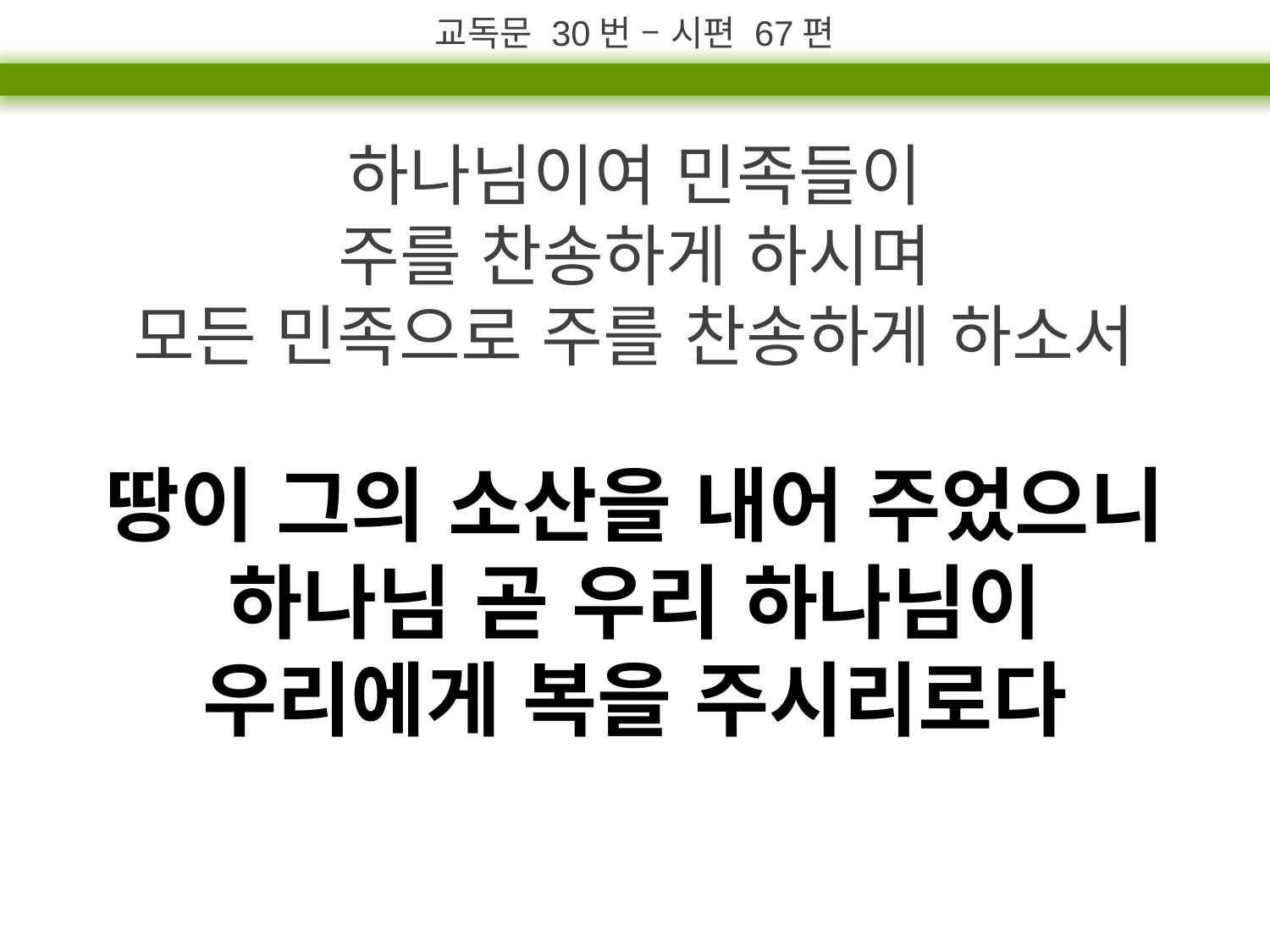

교독문 30번 – 시편 67편

하나님이여 민족들이
주를 찬송하게 하시며
모든 민족으로 주를 찬송하게 하소서
땅이 그의 소산을 내어 주었으니
하나님 곧 우리 하나님이
우리에게 복을 주시리로다